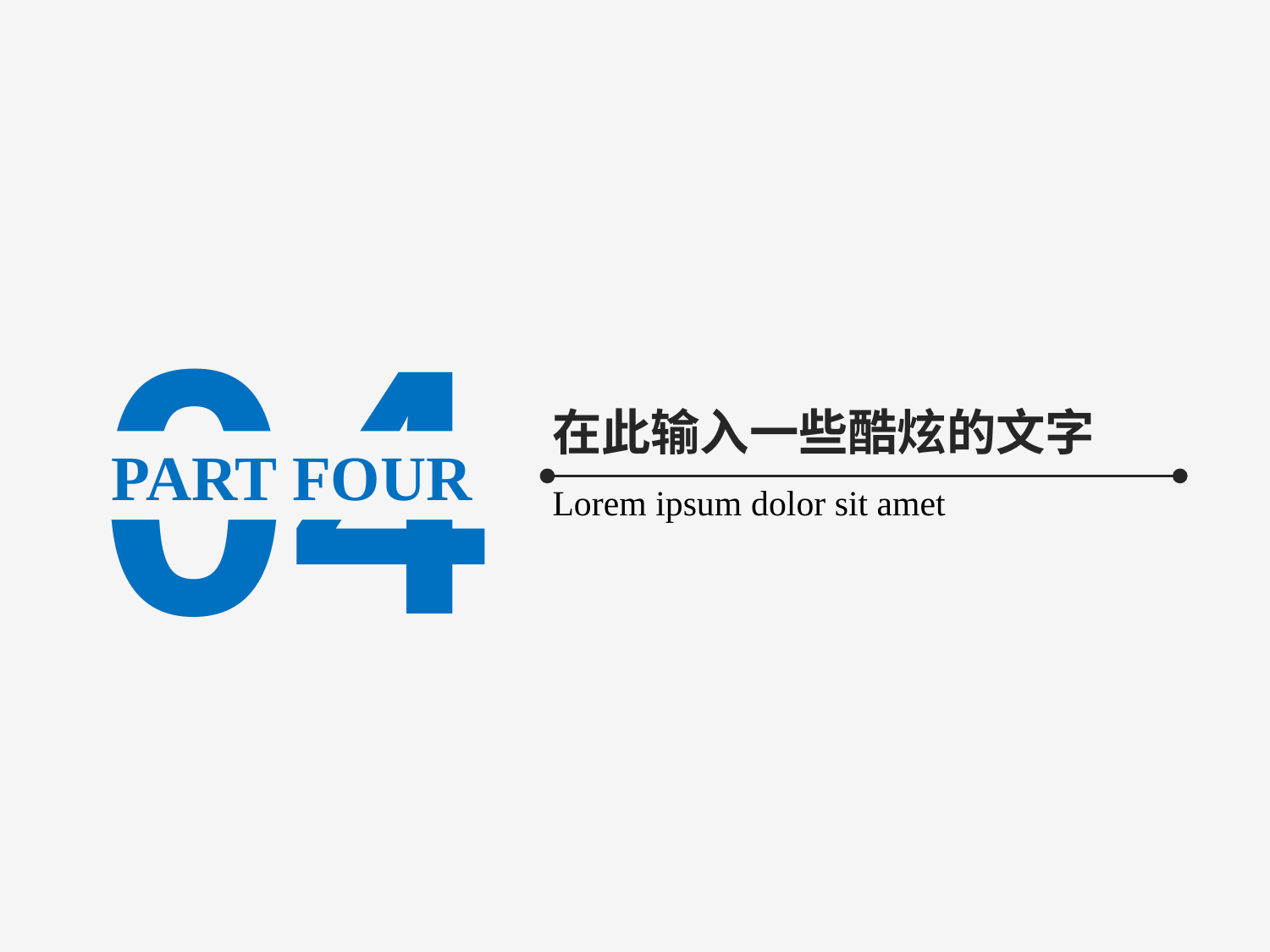

04
在此输入一些酷炫的文字
PART FOUR

Lorem ipsum dolor sit amet